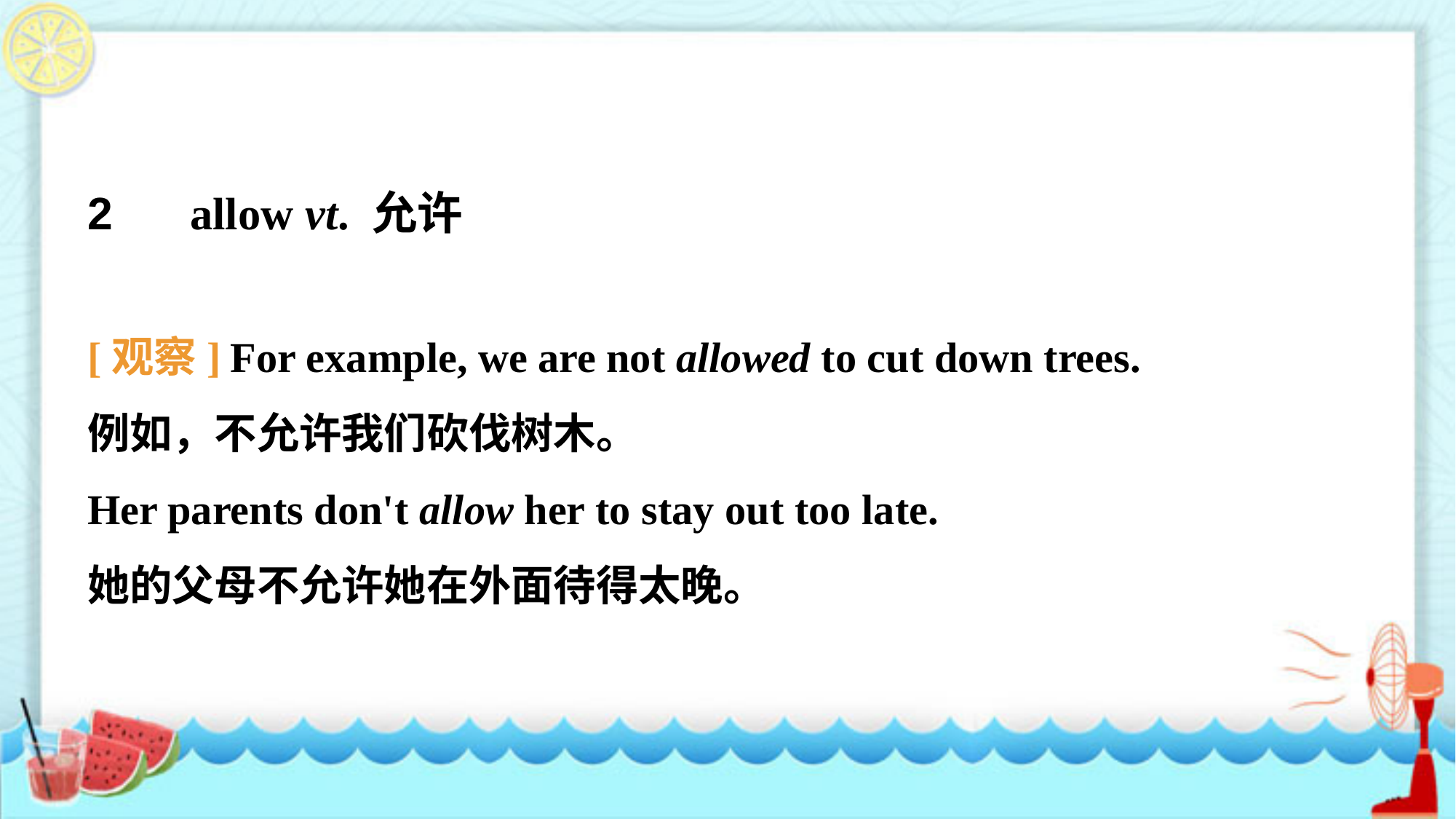

2　 allow vt. 允许
[观察] For example, we are not allowed to cut down trees.
例如，不允许我们砍伐树木。
Her parents don't allow her to stay out too late.
她的父母不允许她在外面待得太晚。